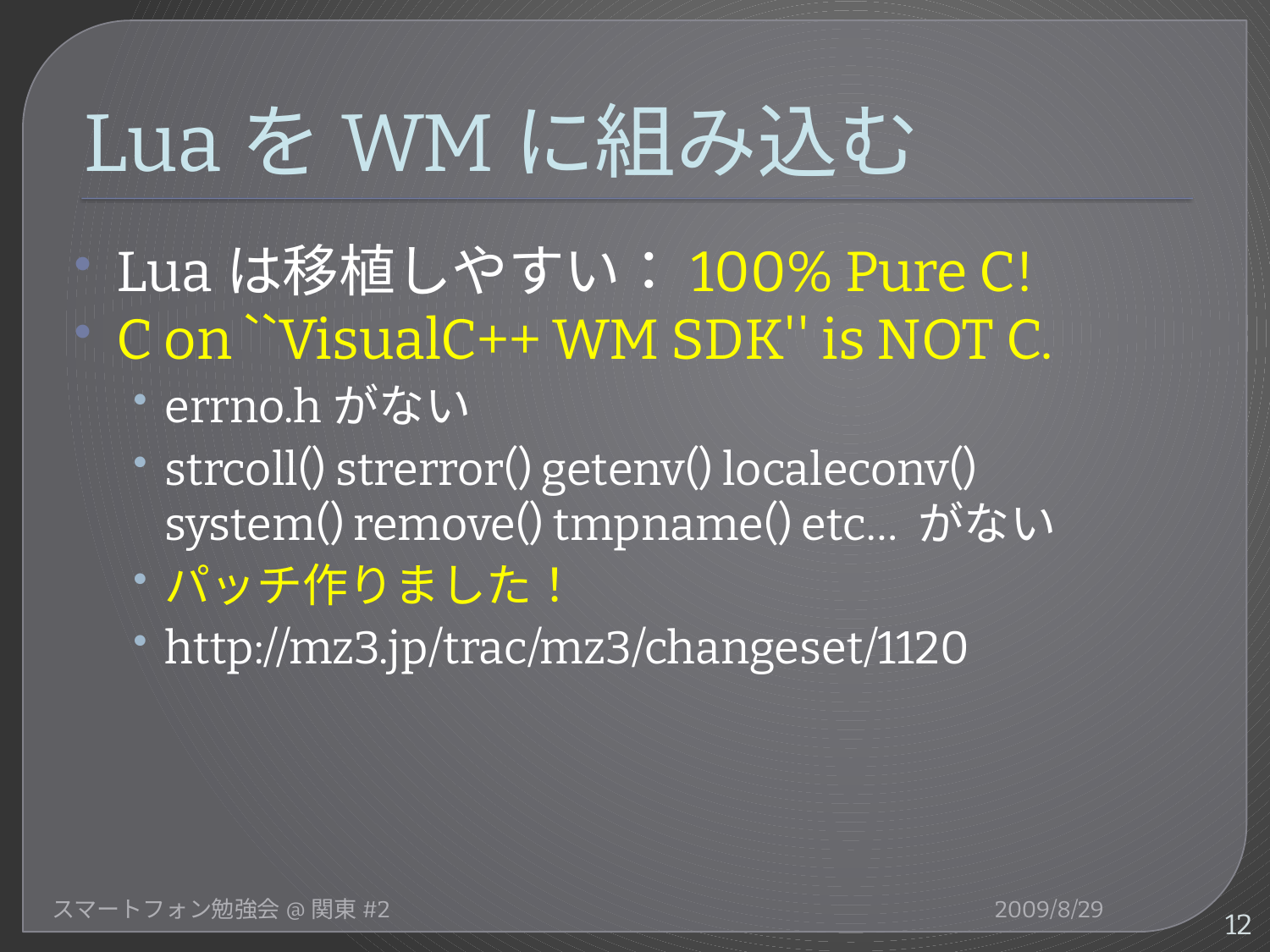

# LuaをWMに組み込む
Luaは移植しやすい：100% Pure C!
C on ``VisualC++ WM SDK'' is NOT C.
errno.hがない
strcoll() strerror() getenv() localeconv()
system() remove() tmpname() etc… がない
パッチ作りました！
http://mz3.jp/trac/mz3/changeset/1120

スマートフォン勉強会@関東#2
2009/8/29
12